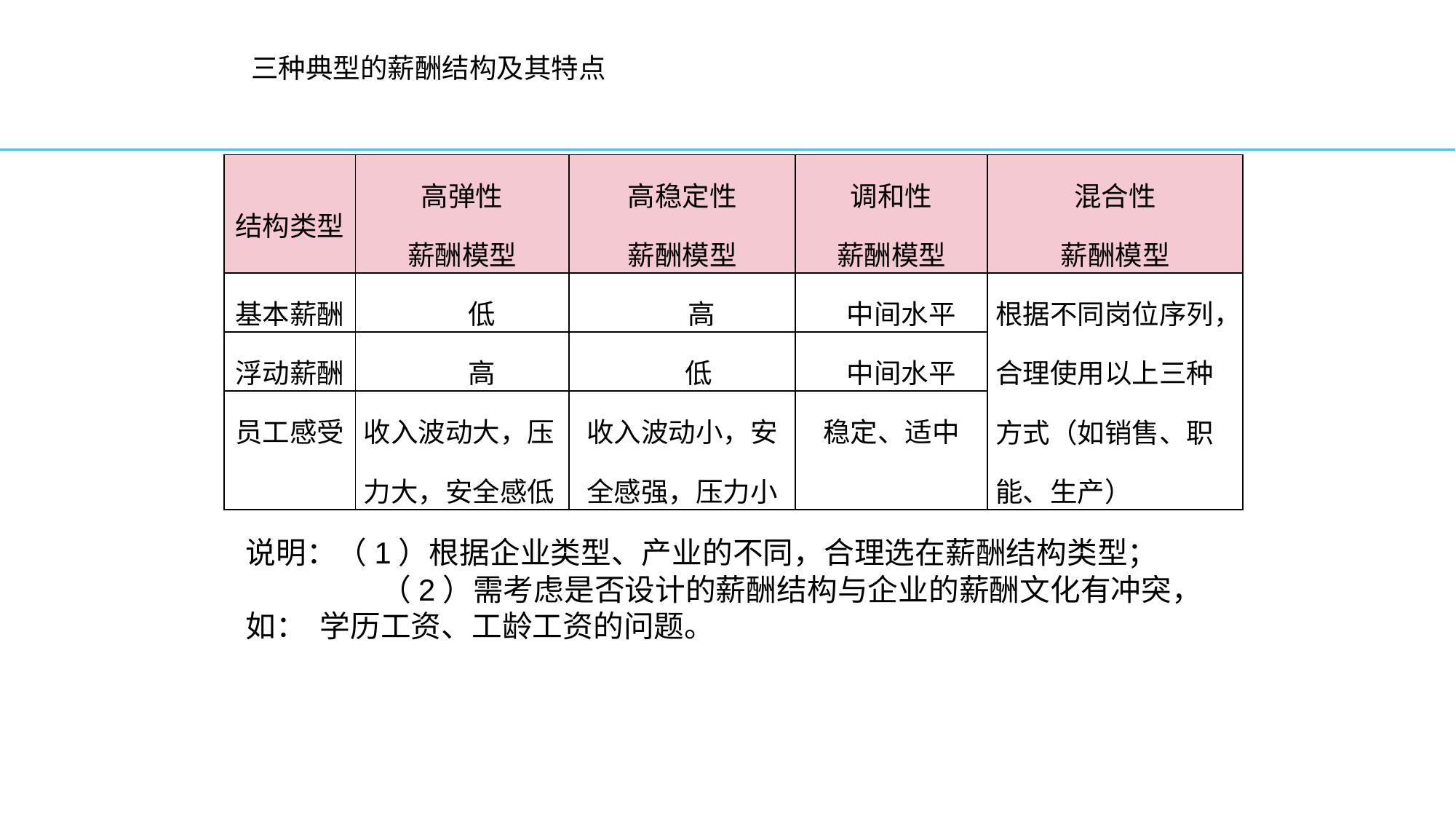

三种典型的薪酬结构及其特点
| 结构类型 | 高弹性 薪酬模型 | 高稳定性 薪酬模型 | 调和性 薪酬模型 | 混合性 薪酬模型 |
| --- | --- | --- | --- | --- |
| 基本薪酬 | 低 | 高 | 中间水平 | 根据不同岗位序列，合理使用以上三种方式（如销售、职能、生产） |
| 浮动薪酬 | 高 | 低 | 中间水平 |  |
| 员工感受 | 收入波动大，压力大，安全感低 | 收入波动小，安全感强，压力小 | 稳定、适中 |  |

说明：（1）根据企业类型、产业的不同，合理选在薪酬结构类型；
                   （2）需考虑是否设计的薪酬结构与企业的薪酬文化有冲突，如：  学历工资、工龄工资的问题。